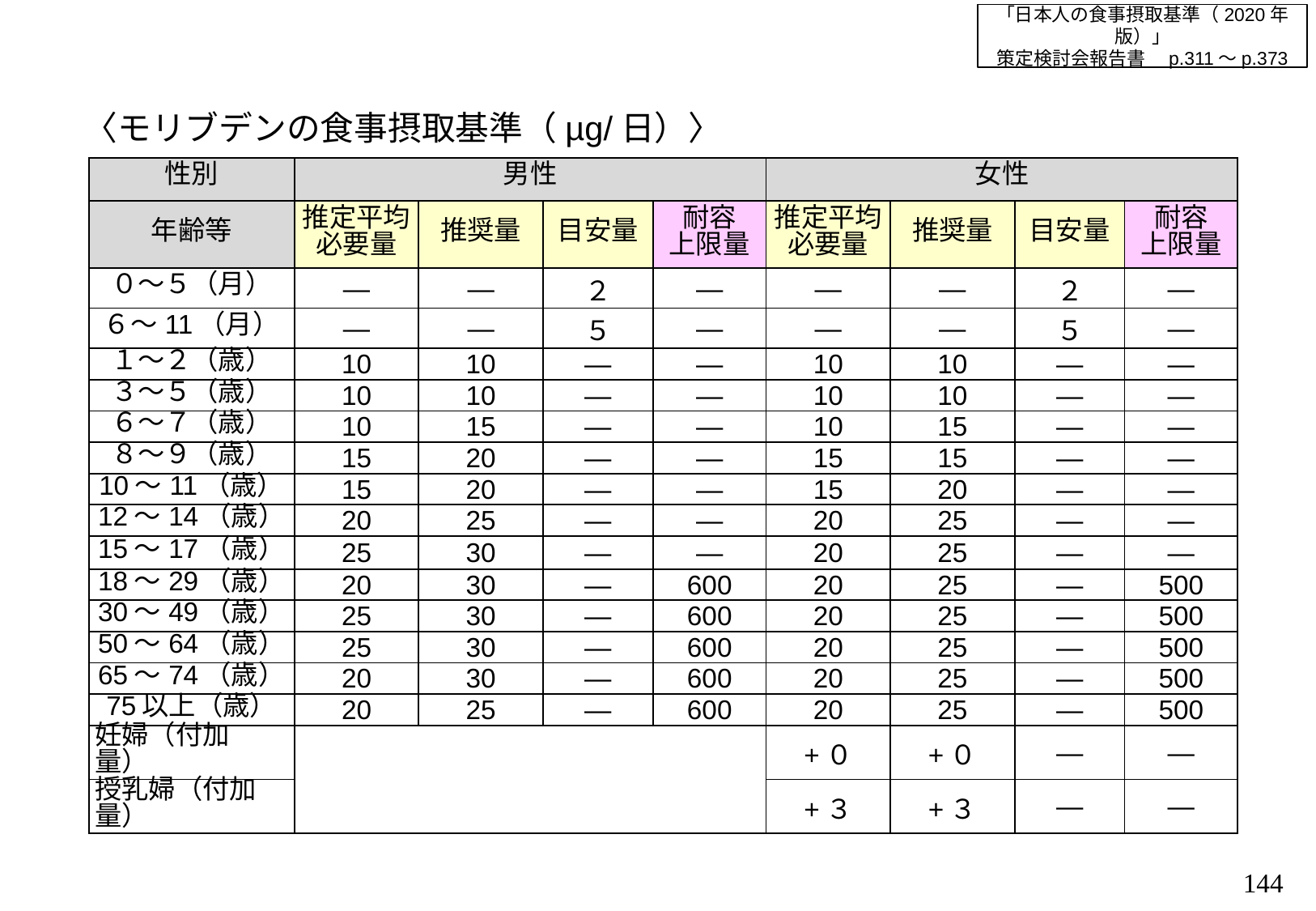

「日本人の食事摂取基準（2020年版）」
策定検討会報告書　p.311～p.373
〈モリブデンの食事摂取基準（µg/日）〉
| 性別 | 男性 |  |  |  | 女性 |  |  |  |
| --- | --- | --- | --- | --- | --- | --- | --- | --- |
| 年齢等 | 推定平均必要量 | 推奨量 | 目安量 | 耐容 上限量 | 推定平均必要量 | 推奨量 | 目安量 | 耐容 上限量 |
| ０～５（月） | ― | ― | ２ | ― | ― | ― | ２ | ― |
| ６～11（月） | ― | ― | ５ | ― | ― | ― | ５ | ― |
| １～２（歳） | 10 | 10 | ― | ― | 10 | 10 | ― | ― |
| ３～５（歳） | 10 | 10 | ― | ― | 10 | 10 | ― | ― |
| ６～７（歳） | 10 | 15 | ― | ― | 10 | 15 | ― | ― |
| ８～９（歳） | 15 | 20 | ― | ― | 15 | 15 | ― | ― |
| 10～11（歳） | 15 | 20 | ― | ― | 15 | 20 | ― | ― |
| 12～14（歳） | 20 | 25 | ― | ― | 20 | 25 | ― | ― |
| 15～17（歳） | 25 | 30 | ― | ― | 20 | 25 | ― | ― |
| 18～29（歳） | 20 | 30 | ― | 600 | 20 | 25 | ― | 500 |
| 30～49（歳） | 25 | 30 | ― | 600 | 20 | 25 | ― | 500 |
| 50～64（歳） | 25 | 30 | ― | 600 | 20 | 25 | ― | 500 |
| 65～74（歳） | 20 | 30 | ― | 600 | 20 | 25 | ― | 500 |
| 75以上（歳） | 20 | 25 | ― | 600 | 20 | 25 | ― | 500 |
| 妊婦（付加量） |  |  |  |  | +０ | +０ | ― | ― |
| 授乳婦（付加量） |  |  |  |  | +３ | +３ | ― | ― |
144